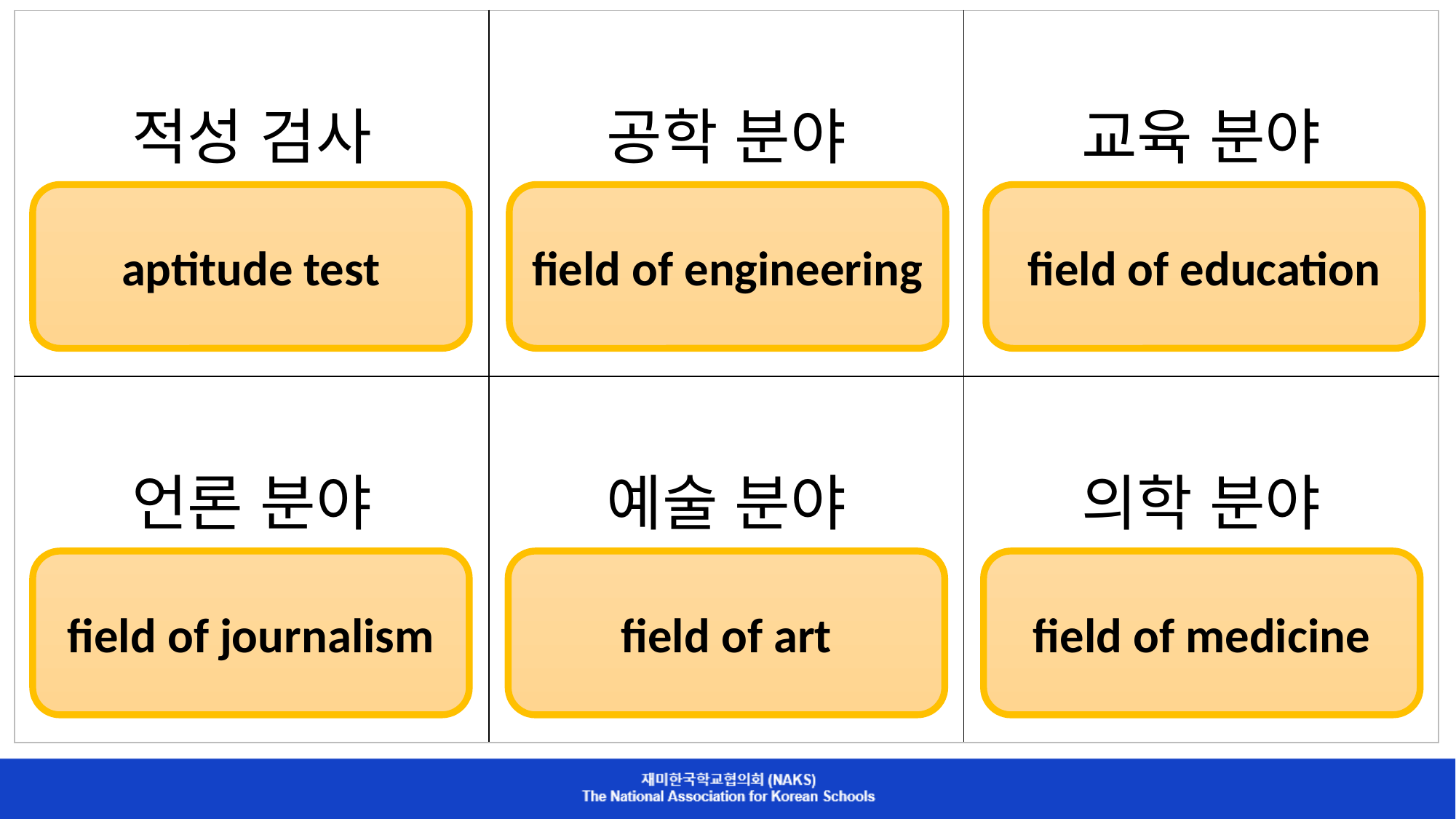

| 적성 검사 | 공학 분야 | 교육 분야 |
| --- | --- | --- |
| 언론 분야 | 예술 분야 | 의학 분야 |
aptitude test
field of engineering
field of education
field of journalism
field of art
field of medicine